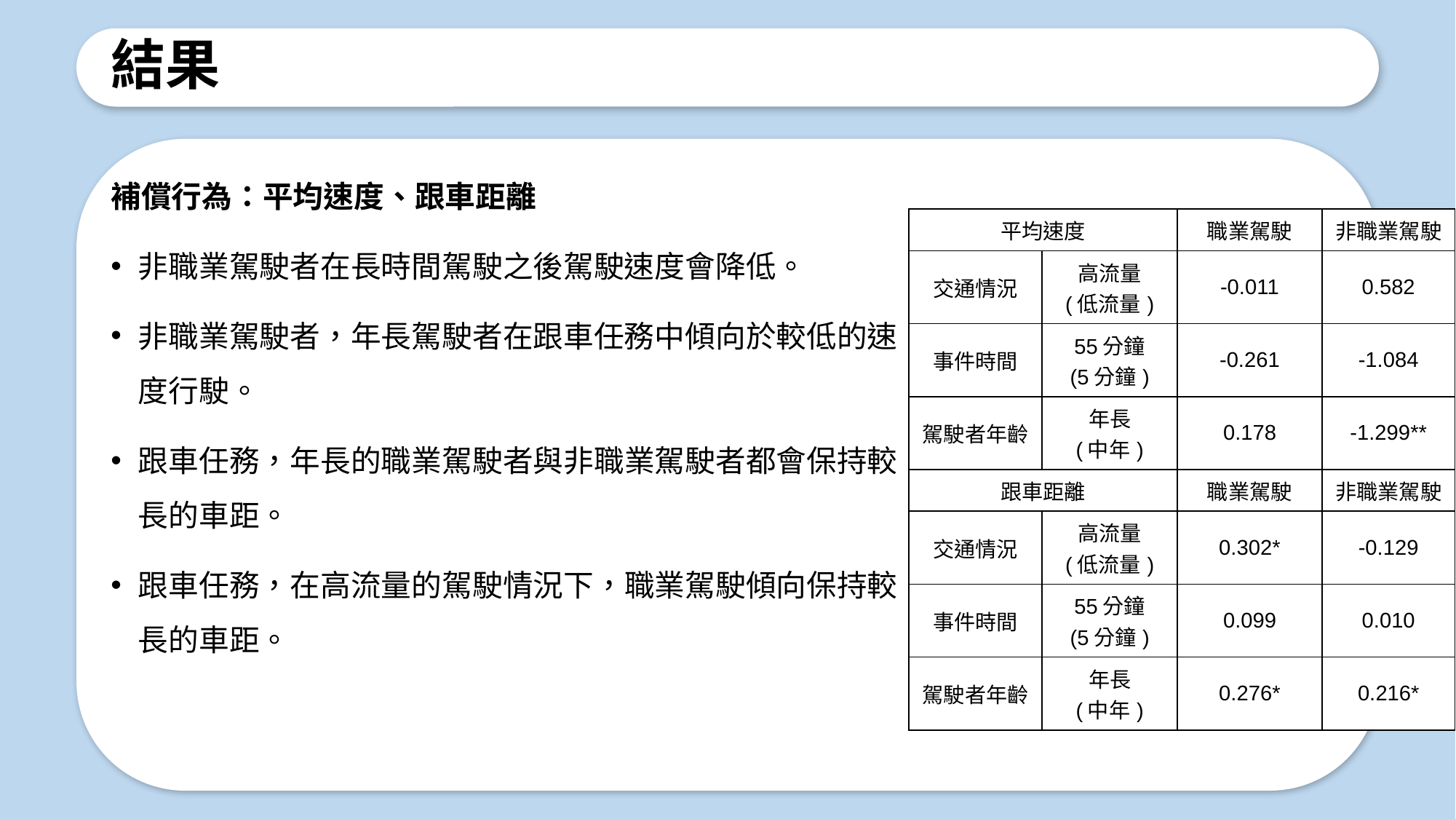

# 結果
補償行為：平均速度、跟車距離
非職業駕駛者在長時間駕駛之後駕駛速度會降低。
非職業駕駛者，年長駕駛者在跟車任務中傾向於較低的速度行駛。
跟車任務，年長的職業駕駛者與非職業駕駛者都會保持較長的車距。
跟車任務，在高流量的駕駛情況下，職業駕駛傾向保持較長的車距。

| 平均速度 |  | 職業駕駛 | 非職業駕駛 |
| --- | --- | --- | --- |
| 交通情況 | 高流量 (低流量) | -0.011 | 0.582 |
| 事件時間 | 55分鐘 (5分鐘) | -0.261 | -1.084 |
| 駕駛者年齡 | 年長 (中年) | 0.178 | -1.299\*\* |
| 跟車距離 |  | 職業駕駛 | 非職業駕駛 |
| 交通情況 | 高流量 (低流量) | 0.302\* | -0.129 |
| 事件時間 | 55分鐘 (5分鐘) | 0.099 | 0.010 |
| 駕駛者年齡 | 年長 (中年) | 0.276\* | 0.216\* |